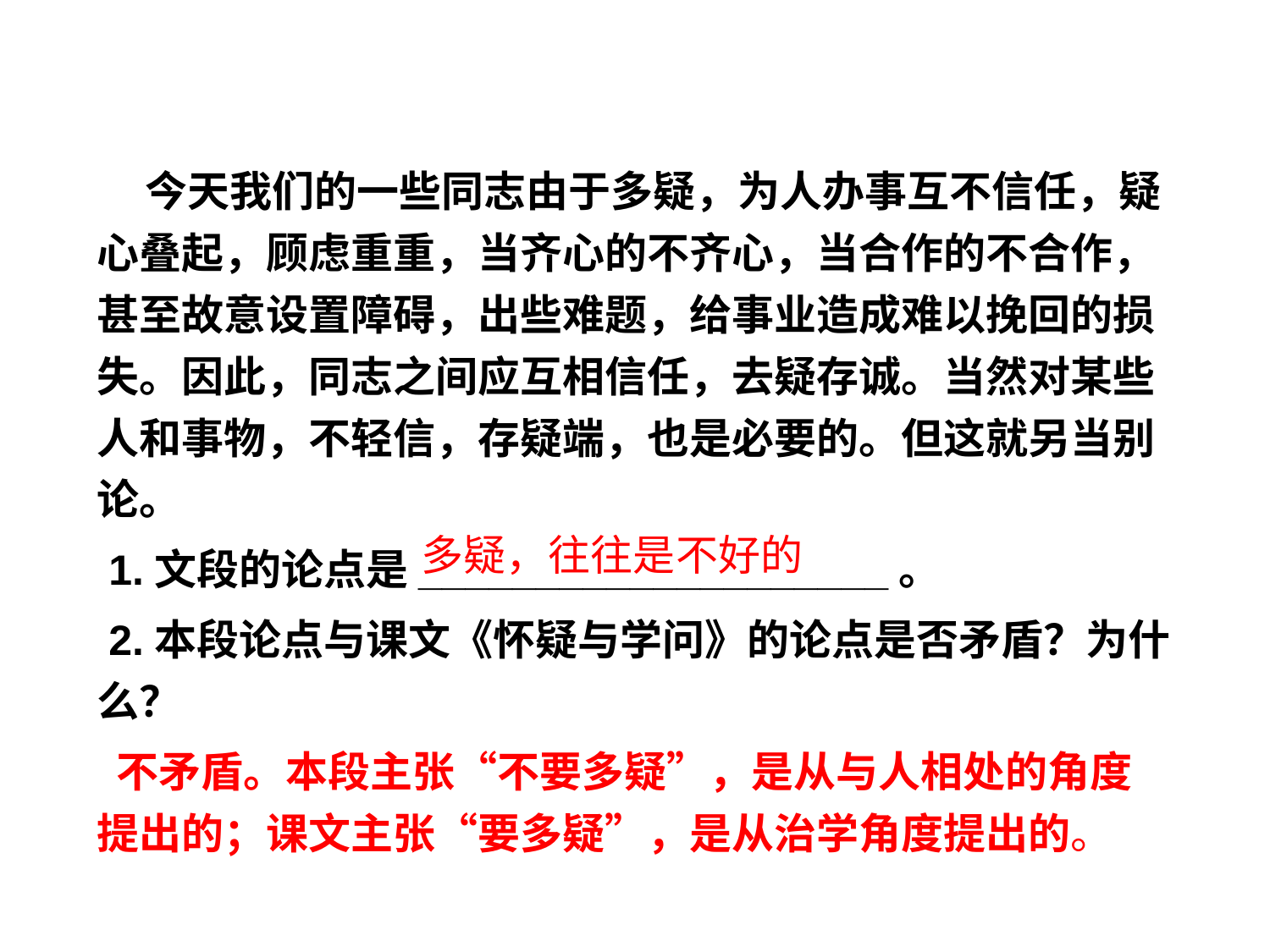

今天我们的一些同志由于多疑，为人办事互不信任，疑心叠起，顾虑重重，当齐心的不齐心，当合作的不合作，甚至故意设置障碍，出些难题，给事业造成难以挽回的损失。因此，同志之间应互相信任，去疑存诚。当然对某些人和事物，不轻信，存疑端，也是必要的。但这就另当别论。
 1.文段的论点是____________________。
 2.本段论点与课文《怀疑与学问》的论点是否矛盾？为什么？
 不矛盾。本段主张“不要多疑”，是从与人相处的角度提出的；课文主张“要多疑”，是从治学角度提出的。
多疑，往往是不好的